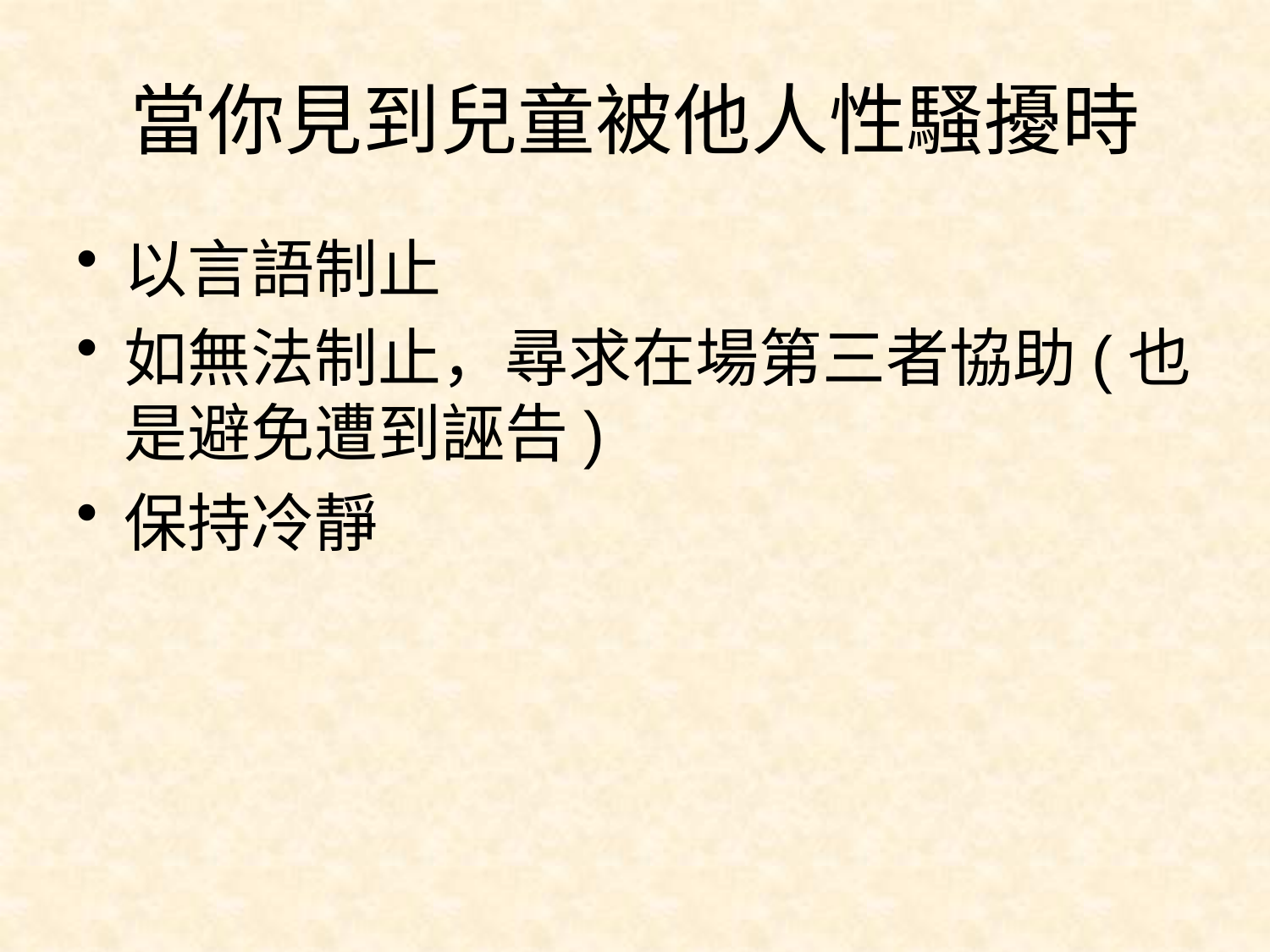

# 當你見到兒童被他人性騷擾時
以言語制止
如無法制止，尋求在場第三者協助(也是避免遭到誣告)
保持冷靜